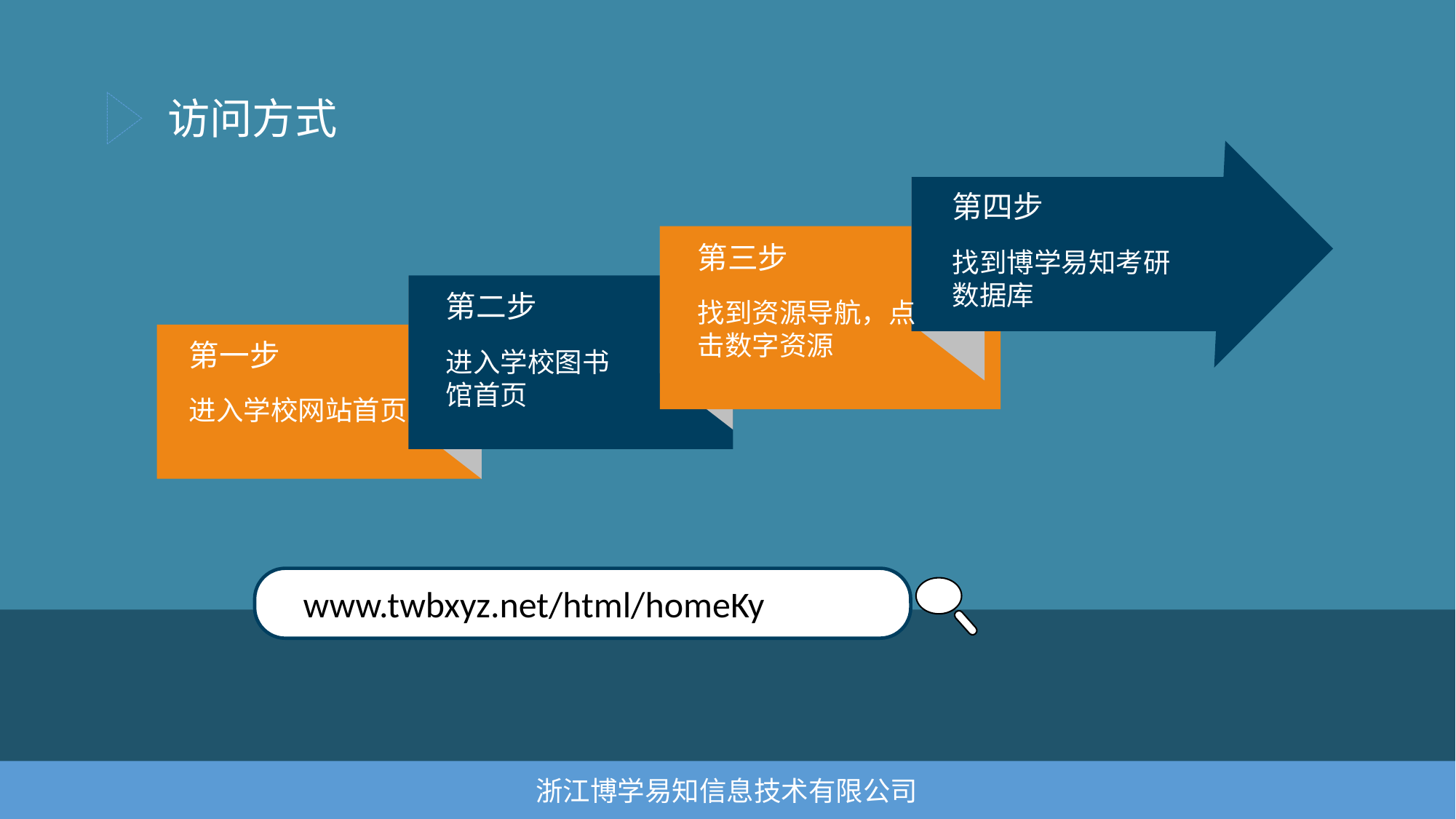

访问方式

第四步
找到博学易知考研数据库

第三步
找到资源导航，点击数字资源

第二步
进入学校图书馆首页

第一步
进入学校网站首页

www.twbxyz.net/html/homeKy

浙江博学易知信息技术有限公司